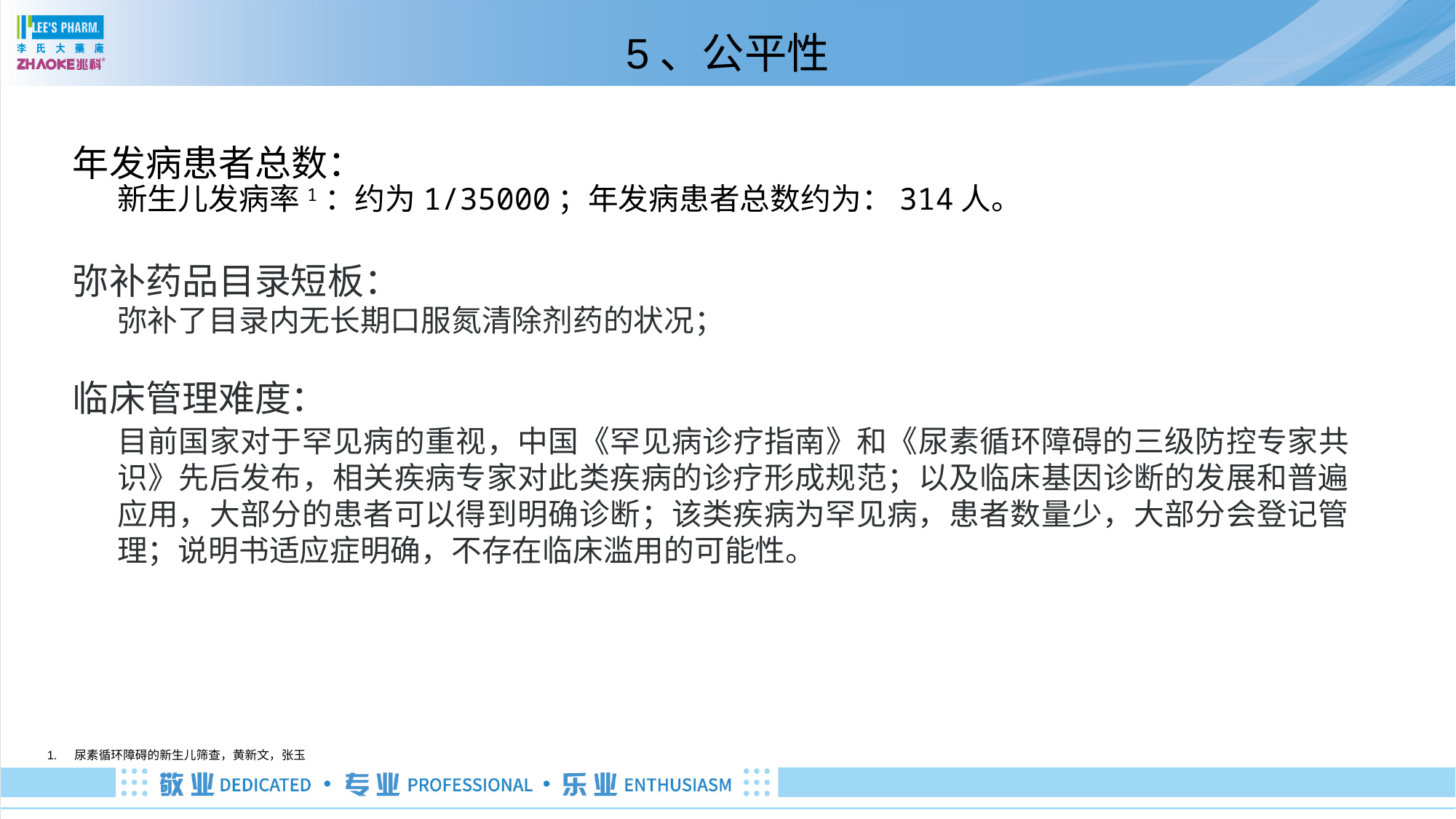

# 5、公平性
年发病患者总数：
新生儿发病率1：约为1/35000；年发病患者总数约为：314人。
弥补药品目录短板：
弥补了目录内无长期口服氮清除剂药的状况；
临床管理难度：
目前国家对于罕见病的重视，中国《罕见病诊疗指南》和《尿素循环障碍的三级防控专家共识》先后发布，相关疾病专家对此类疾病的诊疗形成规范；以及临床基因诊断的发展和普遍应用，大部分的患者可以得到明确诊断；该类疾病为罕见病，患者数量少，大部分会登记管理；说明书适应症明确，不存在临床滥用的可能性。
尿素循环障碍的新生儿筛查，黄新文，张玉